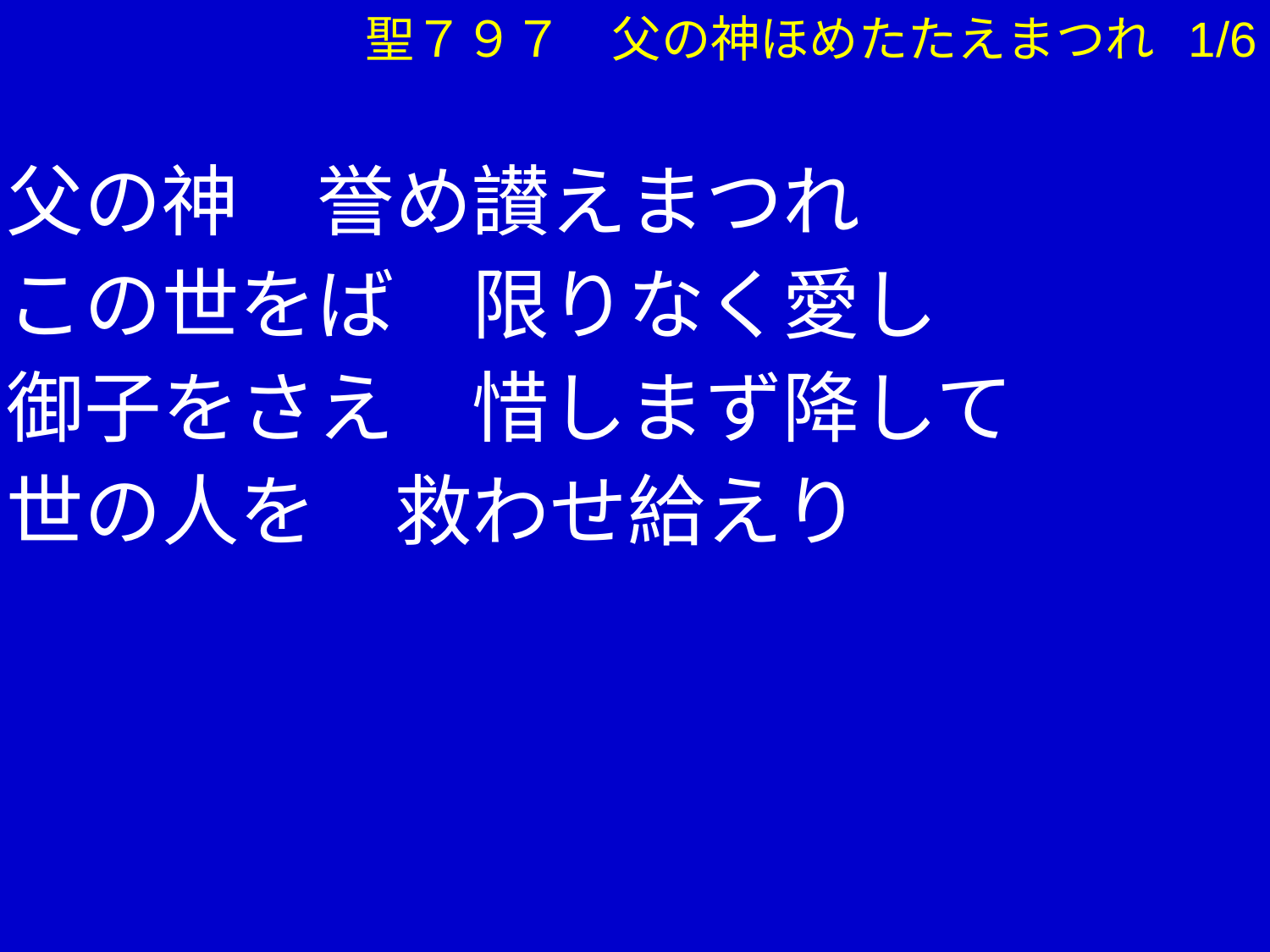

聖７９７　父の神ほめたたえまつれ  1/6

　父の神　誉め讃えまつれ
　この世をば　限りなく愛し
　御子をさえ　惜しまず降して
　世の人を　救わせ給えり